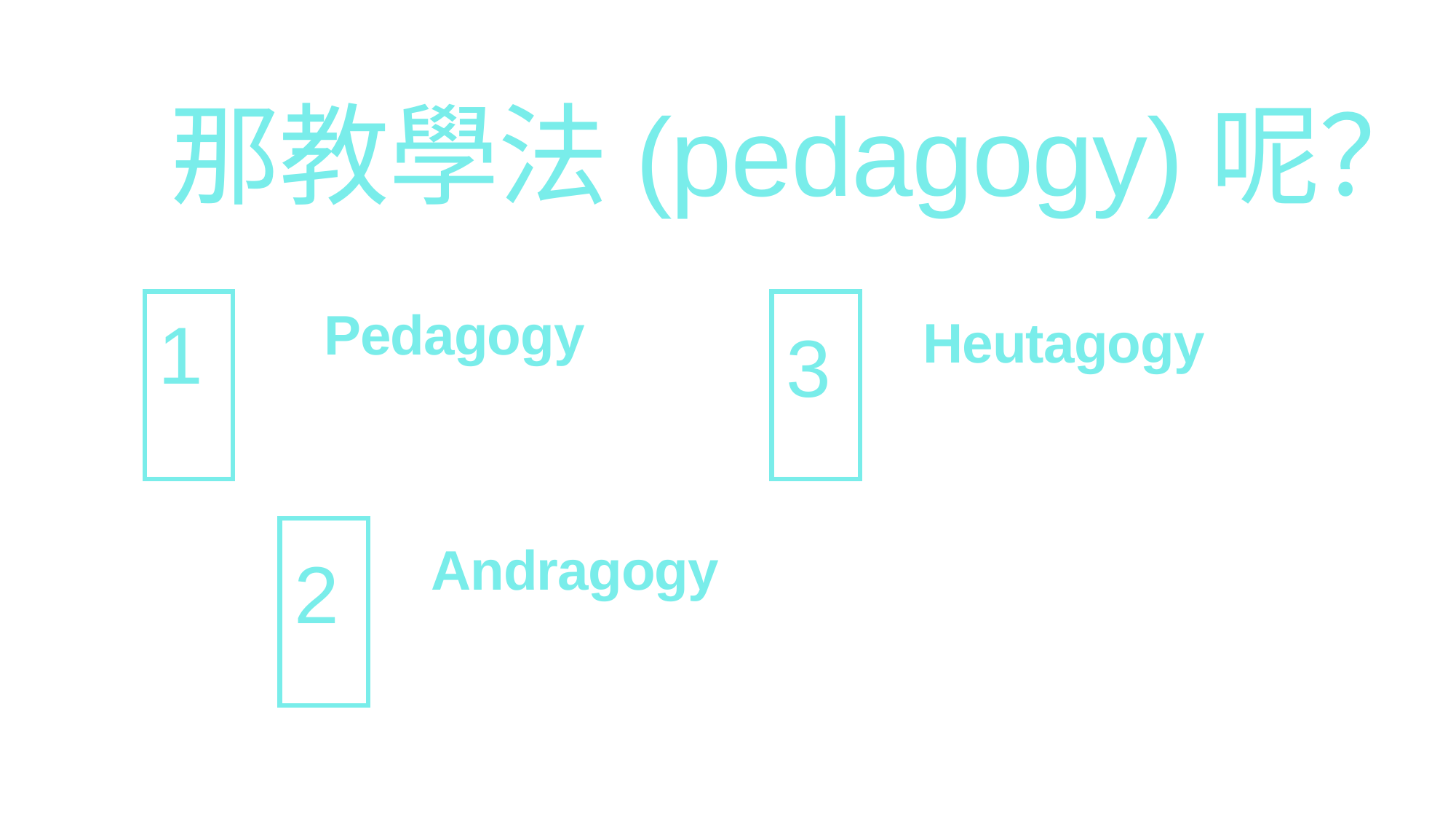

那教學法(pedagogy)呢？

1

Heutagogy
3
自主學習
Pedagogy
教育學

Andragogy
2
成人教育學